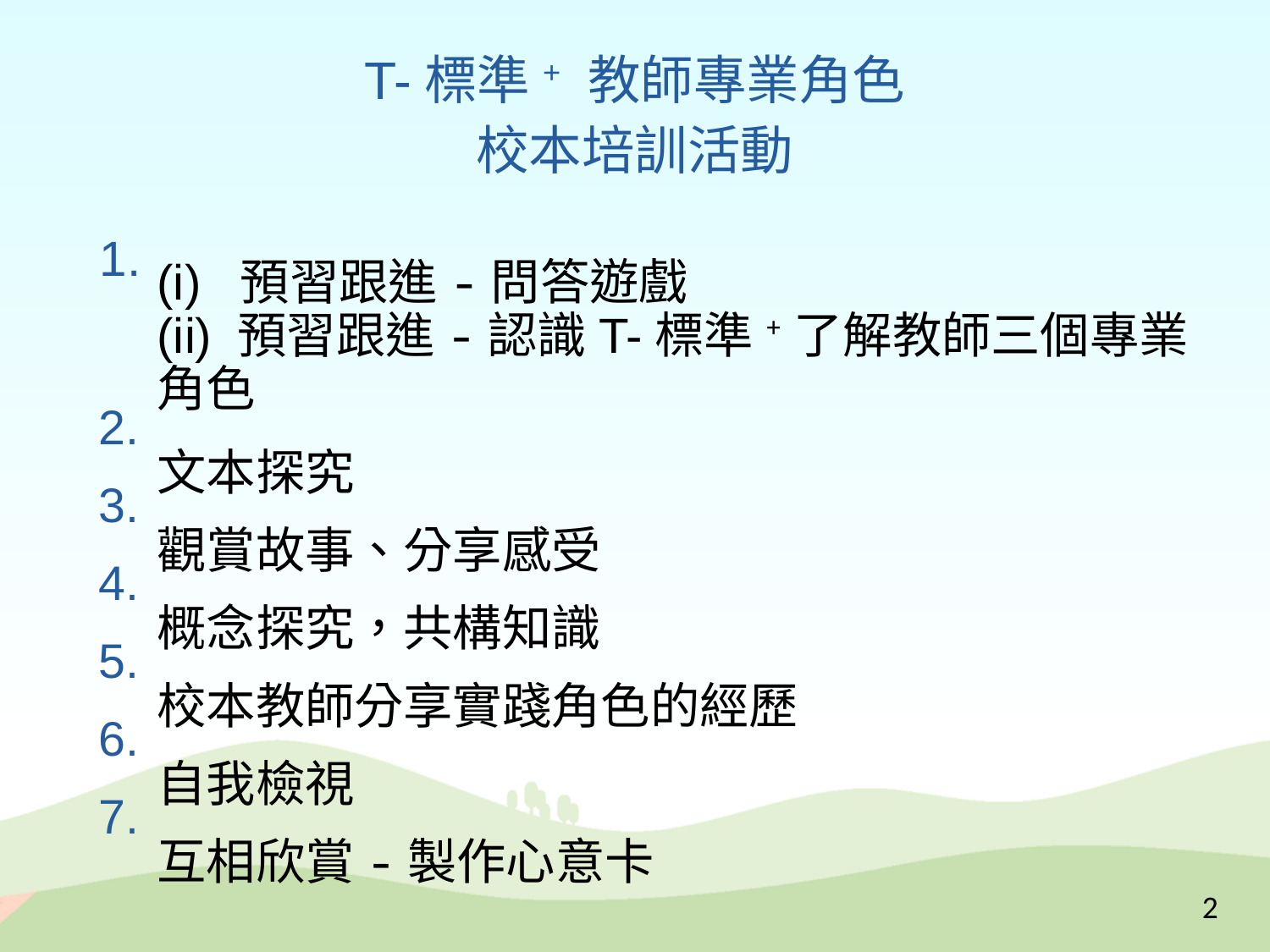

T-標準+ 教師專業角色
校本培訓活動
1.
(i)  預習跟進-問答遊戲
(ii) 預習跟進-認識T-標準+了解教師三個專業角色
文本探究
觀賞故事、分享感受
概念探究，共構知識
校本教師分享實踐角色的經歷
自我檢視
互相欣賞-製作心意卡
2.
3.
4.
5.
6.
7.
2